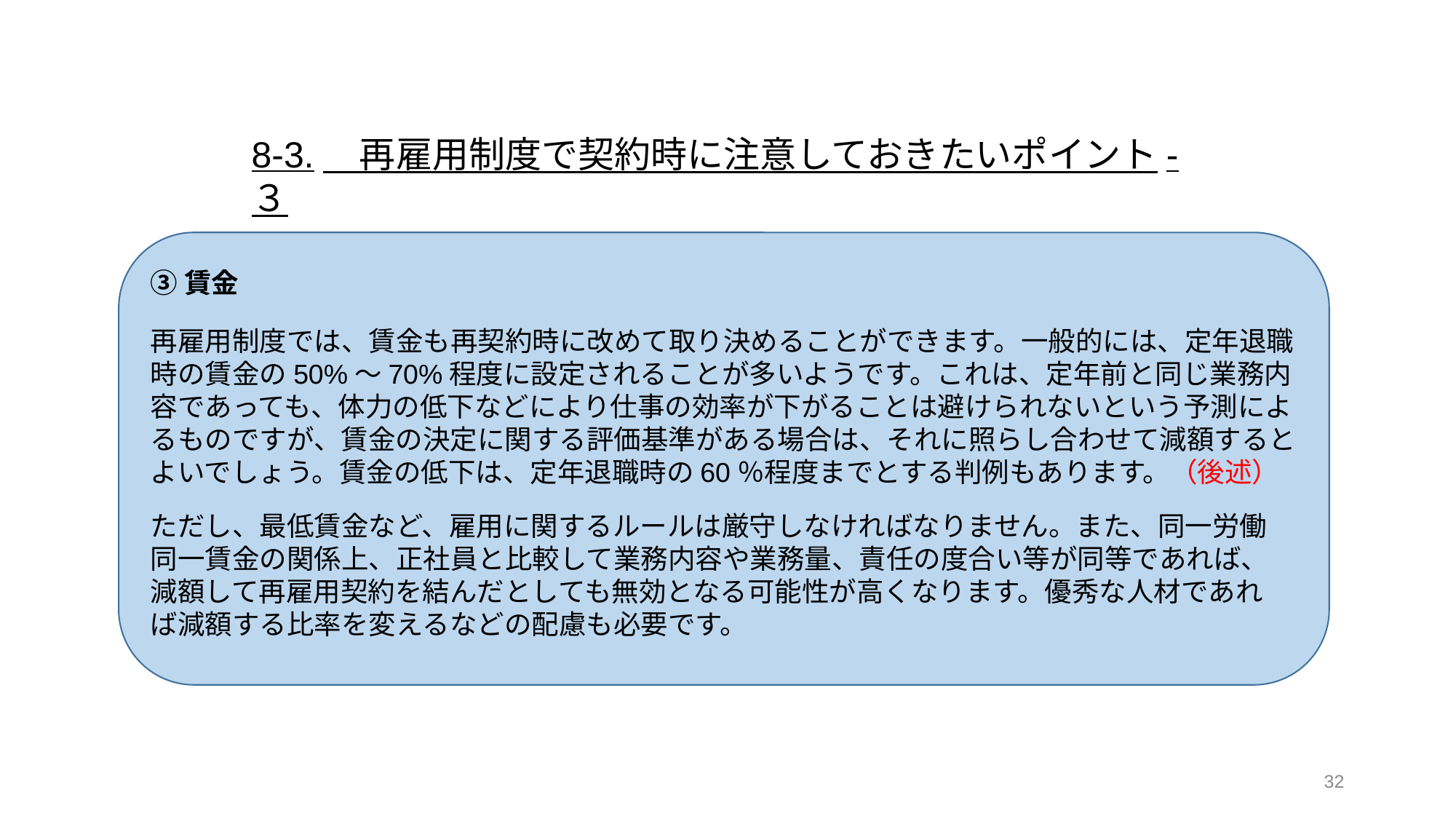

8-3.　再雇用制度で契約時に注意しておきたいポイント-３

③賃金

再雇用制度では、賃金も再契約時に改めて取り決めることができます。一般的には、定年退職時の賃金の50%〜70%程度に設定されることが多いようです。これは、定年前と同じ業務内容であっても、体力の低下などにより仕事の効率が下がることは避けられないという予測によるものですが、賃金の決定に関する評価基準がある場合は、それに照らし合わせて減額するとよいでしょう。賃金の低下は、定年退職時の60％程度までとする判例もあります。（後述）

ただし、最低賃金など、雇用に関するルールは厳守しなければなりません。また、同一労働同一賃金の関係上、正社員と比較して業務内容や業務量、責任の度合い等が同等であれば、減額して再雇用契約を結んだとしても無効となる可能性が高くなります。優秀な人材であれば減額する比率を変えるなどの配慮も必要です。

32